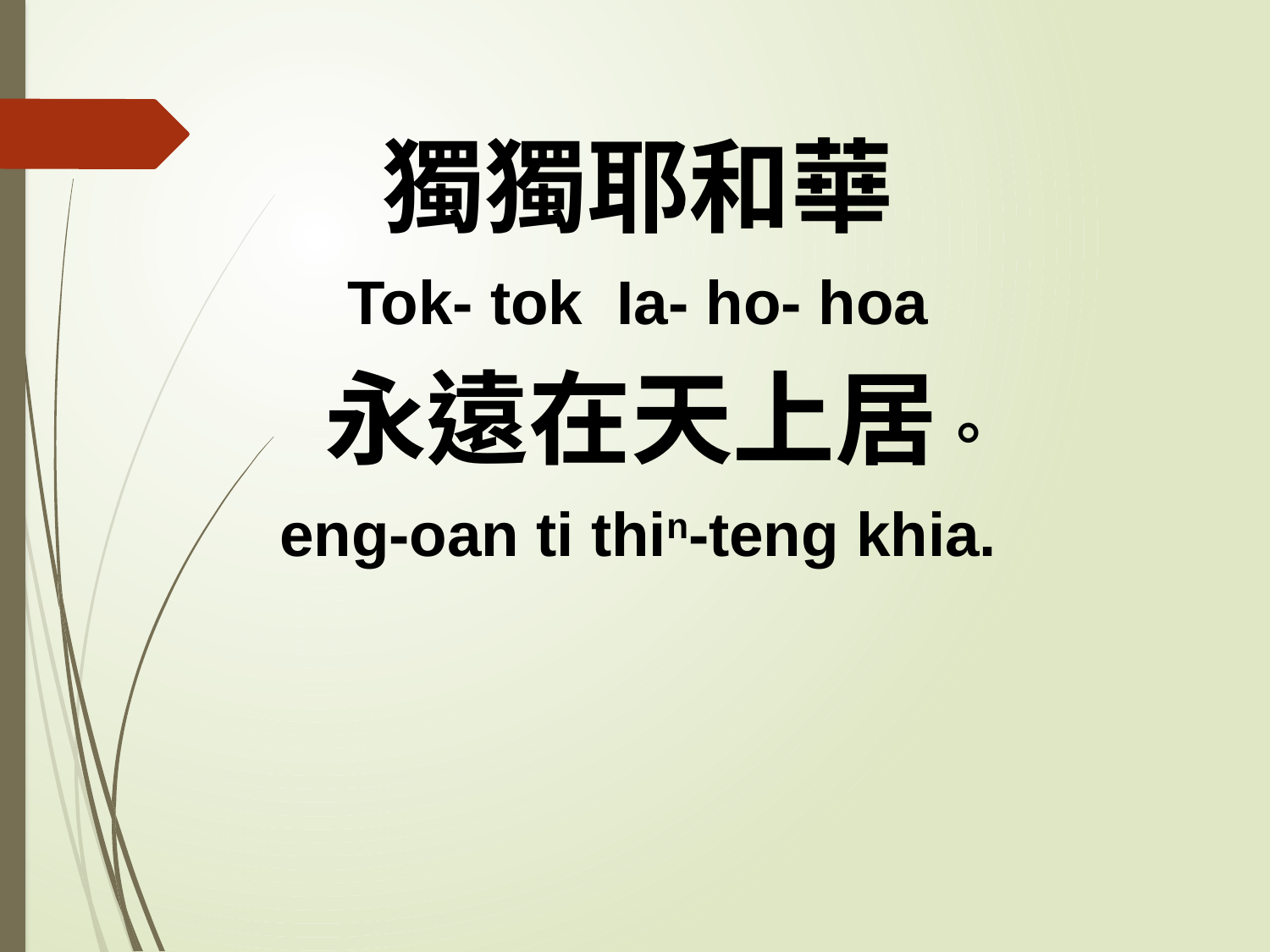

獨獨耶和華
Tok- tok  Ia- ho- hoa
 永遠在天上居。
eng-oan ti thin-teng khia.